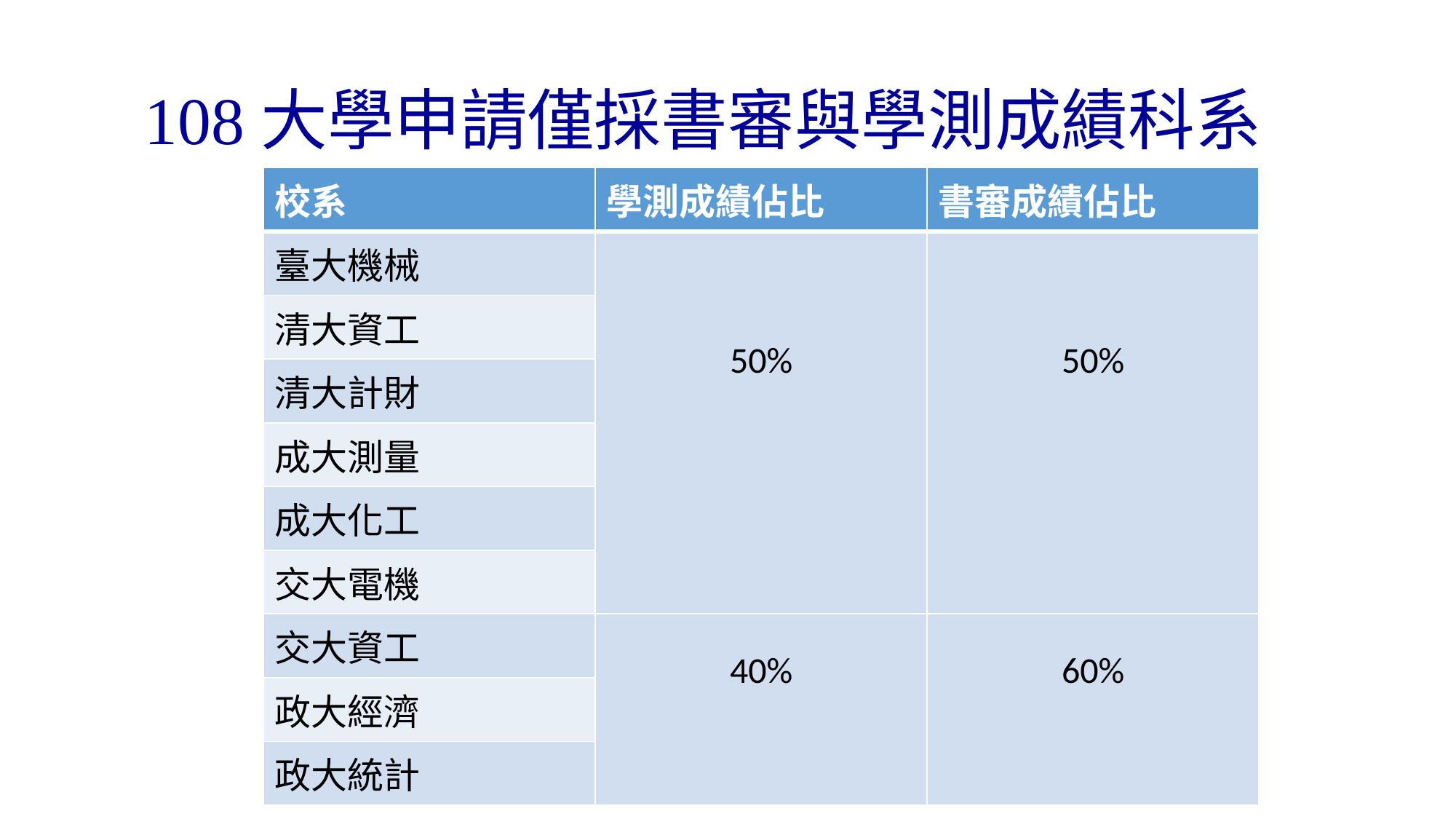

# 108大學申請僅採書審與學測成績科系
| 校系 | 學測成績佔比 | 書審成績佔比 |
| --- | --- | --- |
| 臺大機械 | 50% | 50% |
| 清大資工 |  |  |
| 清大計財 |  |  |
| 成大測量 |  |  |
| 成大化工 |  |  |
| 交大電機 |  |  |
| 交大資工 | 40% | 60% |
| 政大經濟 |  |  |
| 政大統計 |  |  |